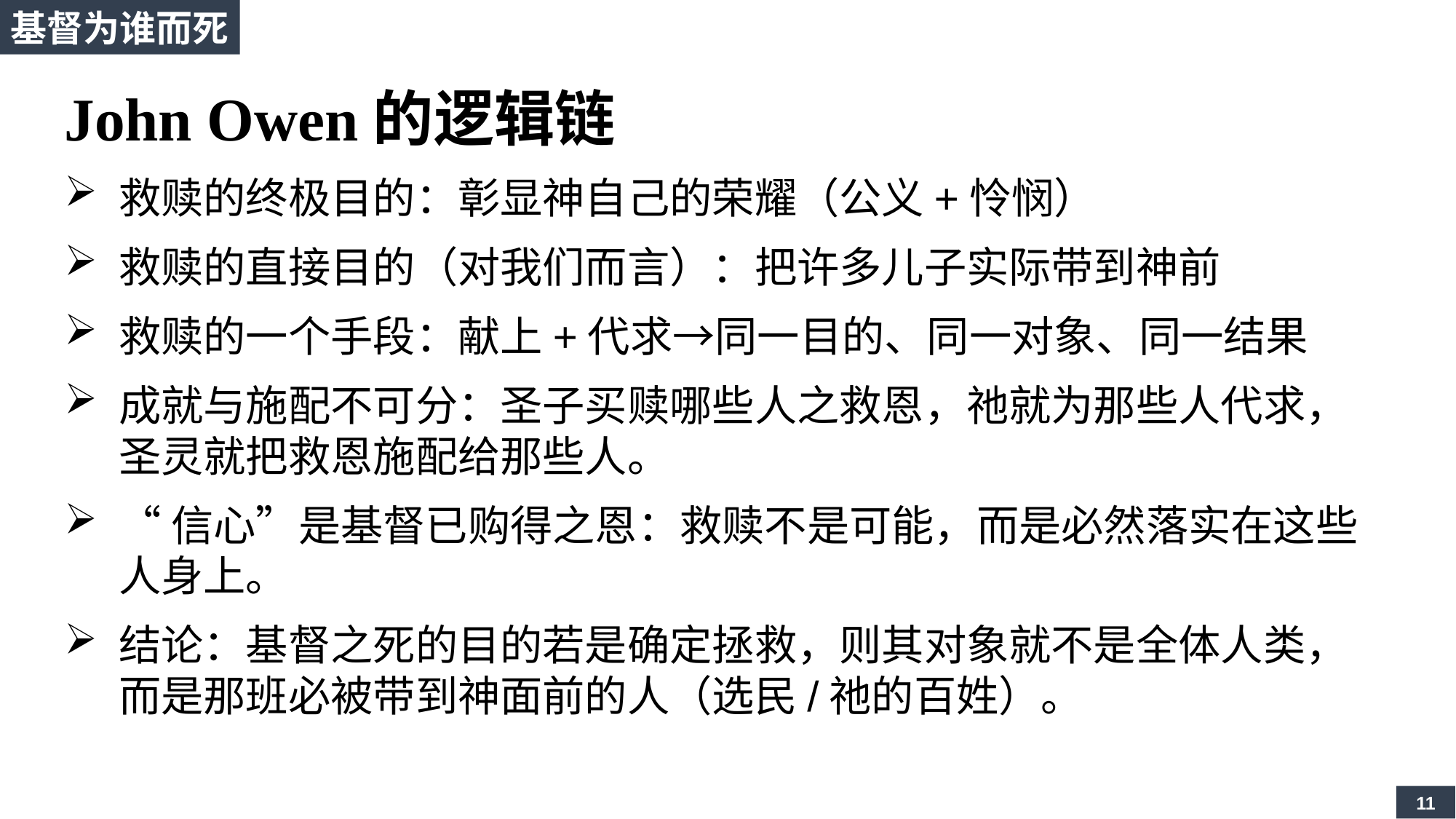

基督为谁而死
John Owen的逻辑链
救赎的终极目的：彰显神自己的荣耀（公义+怜悯）
救赎的直接目的（对我们而言）：把许多儿子实际带到神前
救赎的一个手段：献上+代求→同一目的、同一对象、同一结果
成就与施配不可分：圣子买赎哪些人之救恩，祂就为那些人代求，圣灵就把救恩施配给那些人。
“信心”是基督已购得之恩：救赎不是可能，而是必然落实在这些人身上。
结论：基督之死的目的若是确定拯救，则其对象就不是全体人类，而是那班必被带到神面前的人（选民/祂的百姓）。
11